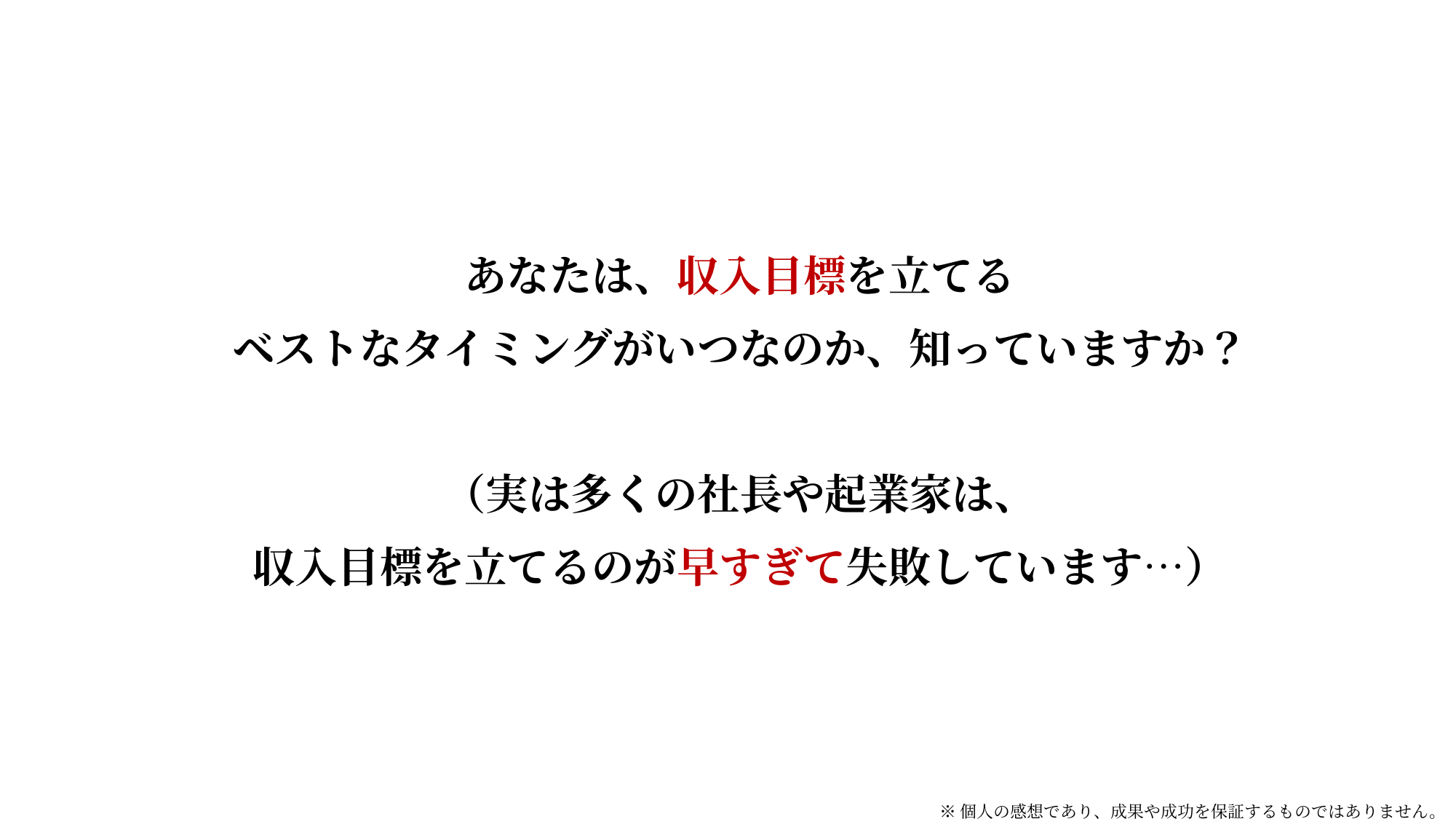

あなたは、収入目標を立てる
ベストなタイミングがいつなのか、知っていますか？

（実は多くの社長や起業家は、
収入目標を立てるのが早すぎて失敗しています…）
※個人の感想であり、成果や成功を保証するものではありません。